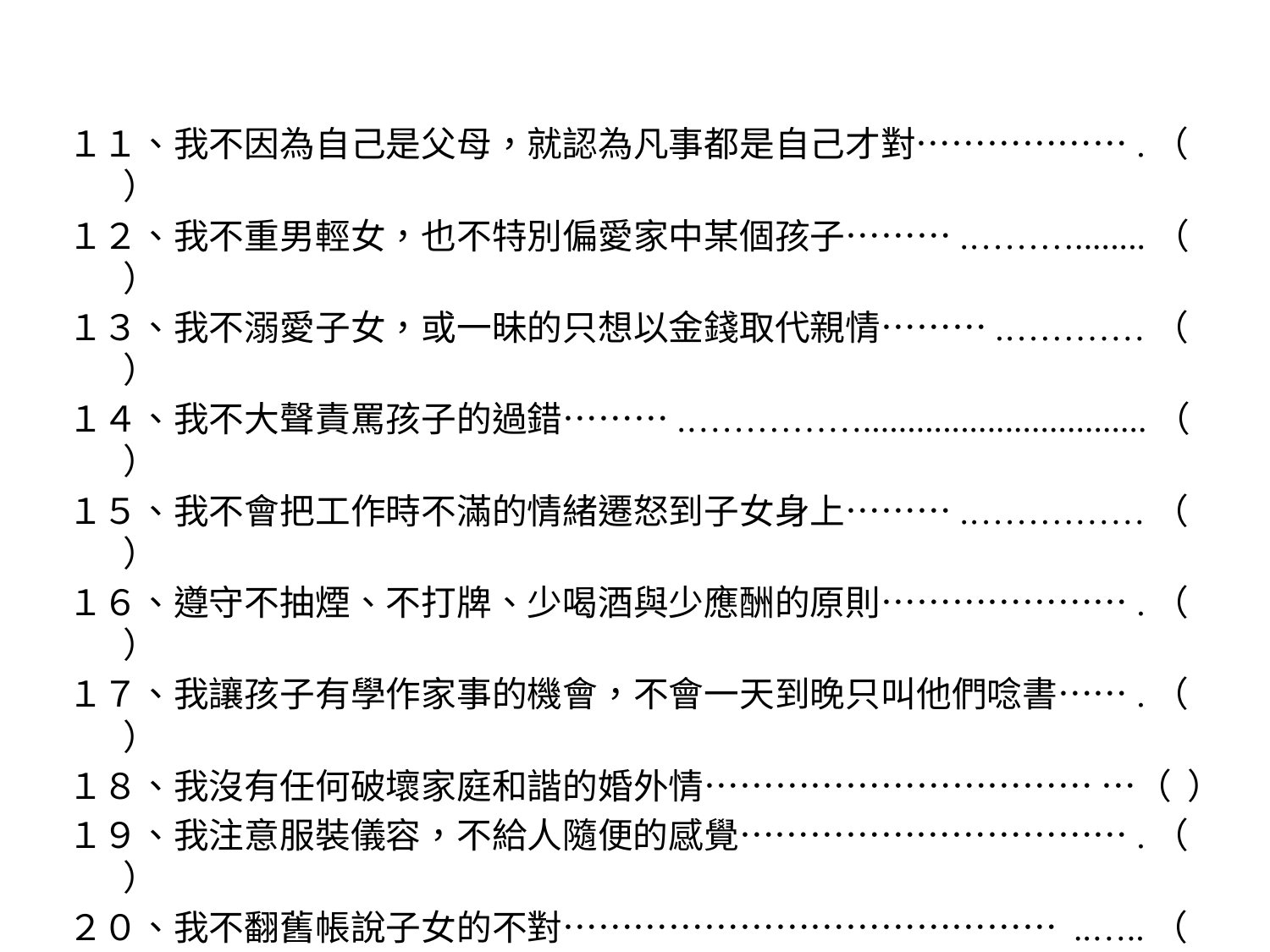

１１、我不因為自己是父母，就認為凡事都是自己才對……………….（  ）
１２、我不重男輕女，也不特別偏愛家中某個孩子……….………........（  ）
１３、我不溺愛子女，或一昧的只想以金錢取代親情……….…………（  ）
１４、我不大聲責罵孩子的過錯……….……………................................（  ）
１５、我不會把工作時不滿的情緒遷怒到子女身上……….……………（  ）
１６、遵守不抽煙、不打牌、少喝酒與少應酬的原則………………….（  ）
１７、我讓孩子有學作家事的機會，不會一天到晚只叫他們唸書…….（  ）
１８、我沒有任何破壞家庭和諧的婚外情…………………………… …（  ）
１９、我注意服裝儀容，不給人隨便的感覺…………………………….（  ）
２０、我不翻舊帳說子女的不對…………………………………… ..…..（  ）

　　　　　　　　　　　　　　　　　　　　總分___________________